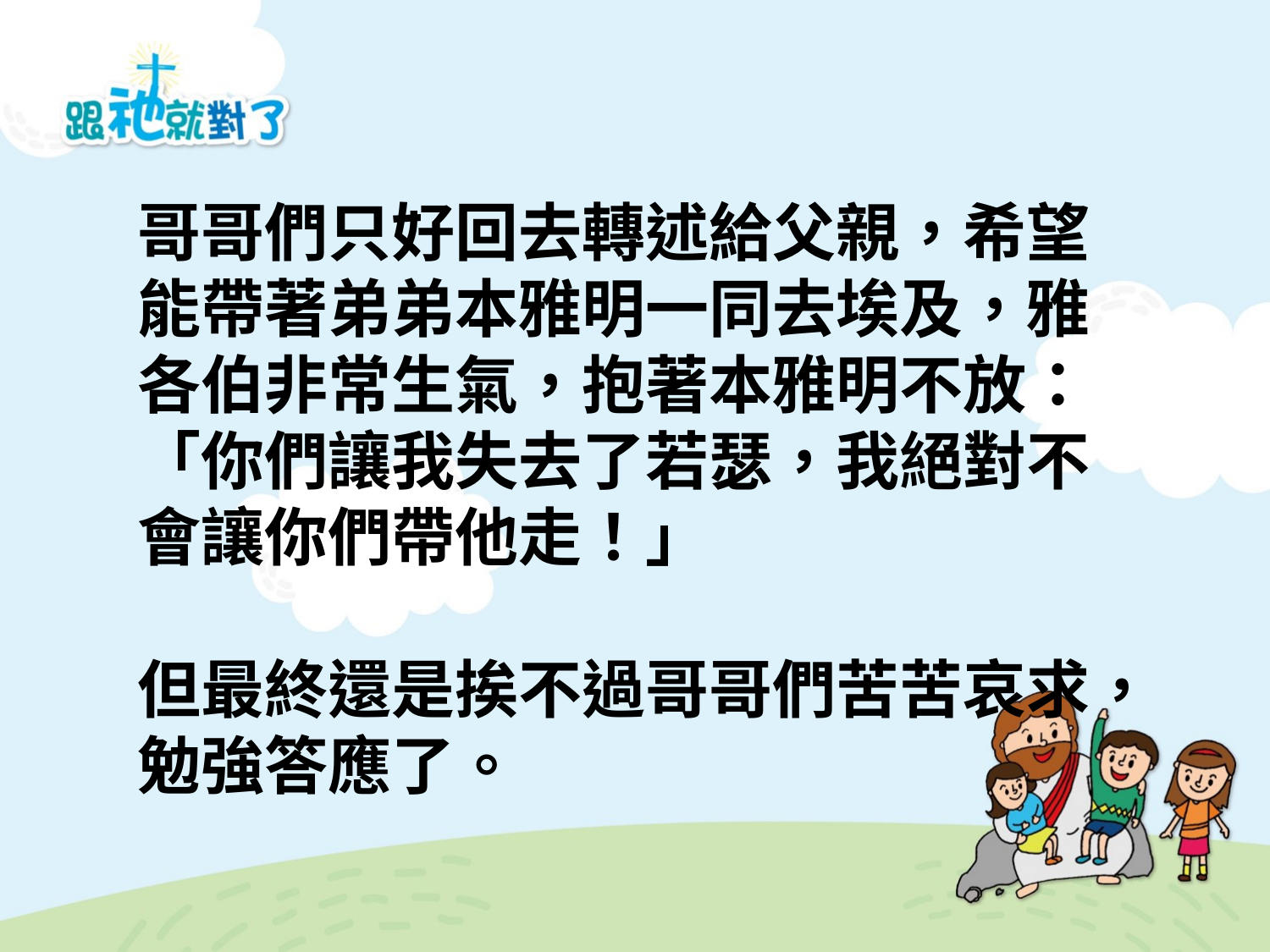

哥哥們只好回去轉述給父親，希望能帶著弟弟本雅明一同去埃及，雅各伯非常生氣，抱著本雅明不放：「你們讓我失去了若瑟，我絕對不會讓你們帶他走！」

但最終還是挨不過哥哥們苦苦哀求，勉強答應了。